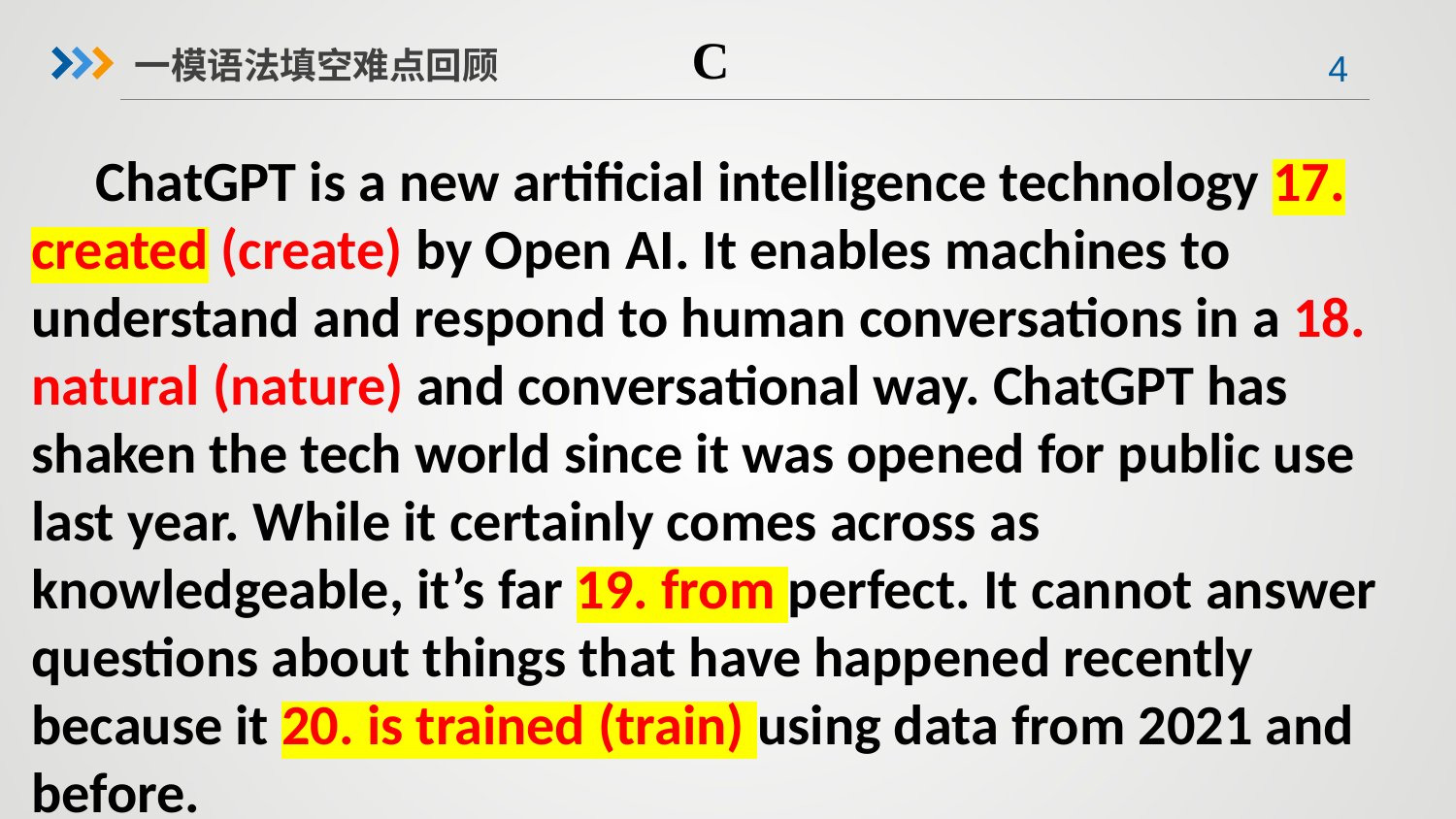

C

一模语法填空难点回顾
     ChatGPT is a new artificial intelligence technology 17. created (create) by Open AI. It enables machines to understand and respond to human conversations in a 18. natural (nature) and conversational way. ChatGPT has shaken the tech world since it was opened for public use last year. While it certainly comes across as knowledgeable, it’s far 19. from perfect. It cannot answer questions about things that have happened recently because it 20. is trained (train) using data from 2021 and before.